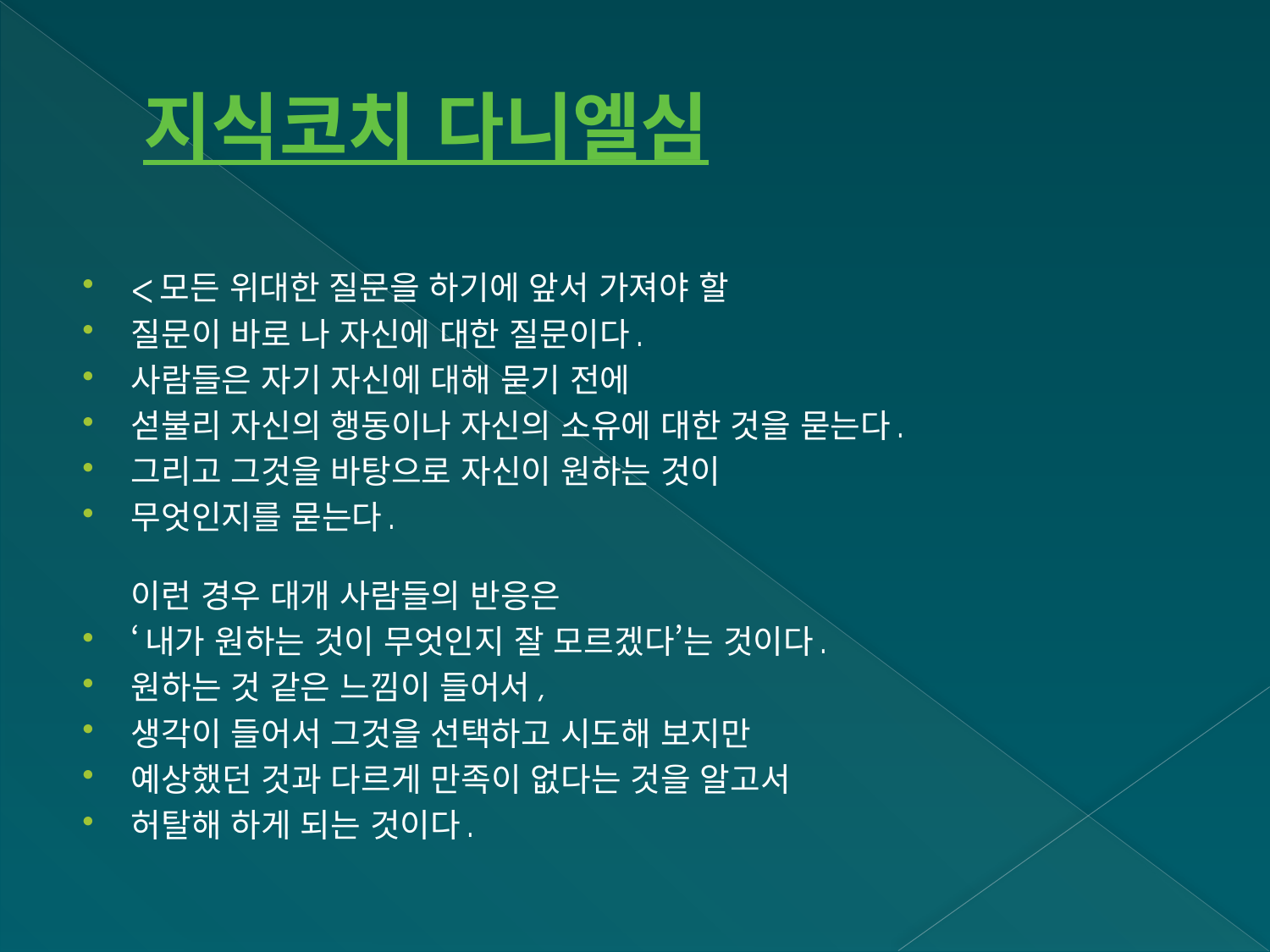

# 지식코치 다니엘심
<모든 위대한 질문을 하기에 앞서 가져야 할
질문이 바로 나 자신에 대한 질문이다.
사람들은 자기 자신에 대해 묻기 전에
섣불리 자신의 행동이나 자신의 소유에 대한 것을 묻는다.
그리고 그것을 바탕으로 자신이 원하는 것이
무엇인지를 묻는다.
이런 경우 대개 사람들의 반응은
‘내가 원하는 것이 무엇인지 잘 모르겠다’는 것이다.
원하는 것 같은 느낌이 들어서,
생각이 들어서 그것을 선택하고 시도해 보지만
예상했던 것과 다르게 만족이 없다는 것을 알고서
허탈해 하게 되는 것이다.